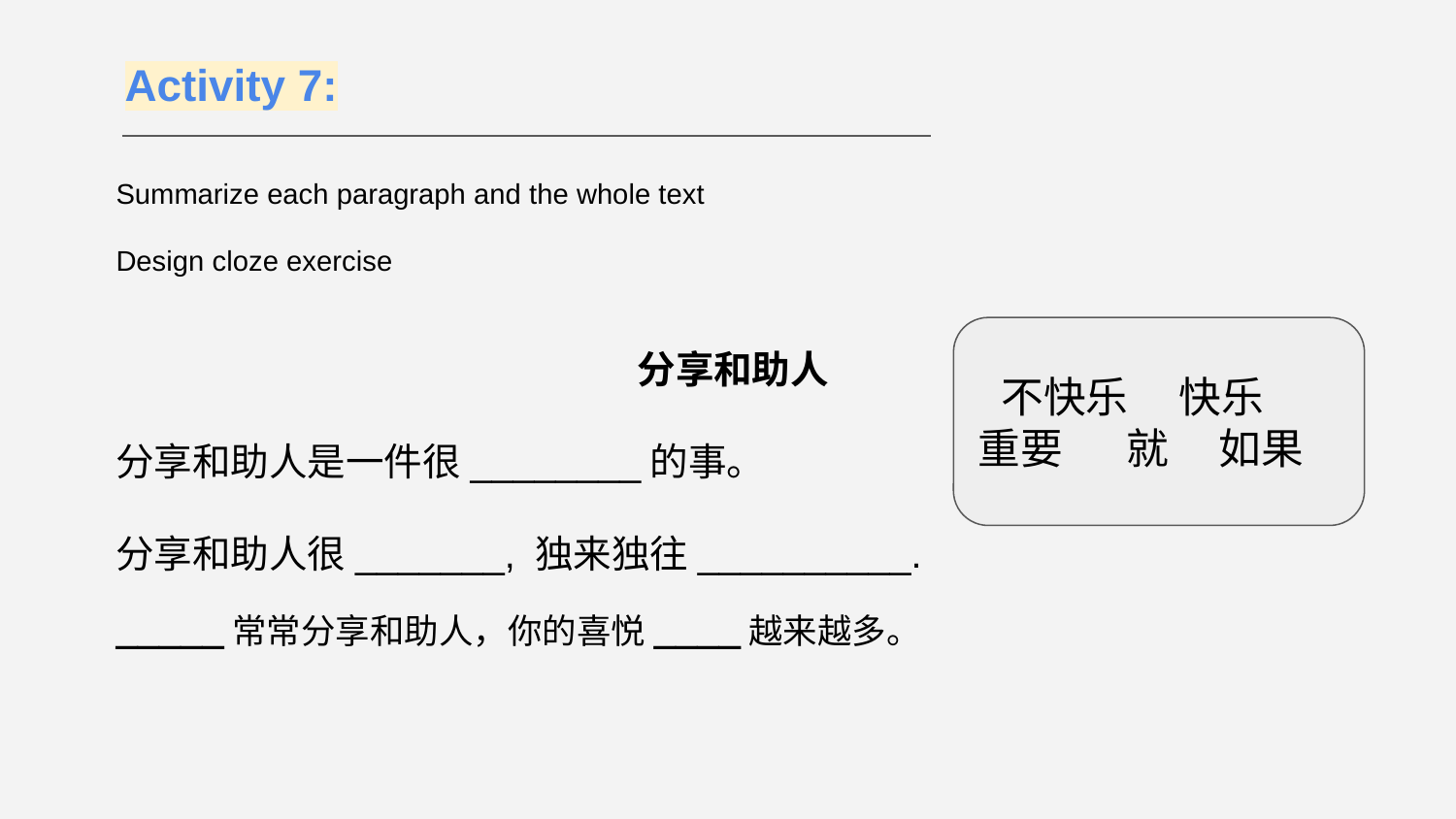

Activity 7:

Summarize each paragraph and the whole text

Design cloze exercise

分享和助人

分享和助人是一件很________的事。

分享和助人很_______, 独来独往__________.

_____常常分享和助人，你的喜悦____越来越多。

 不快乐    快乐       重要     就    如果